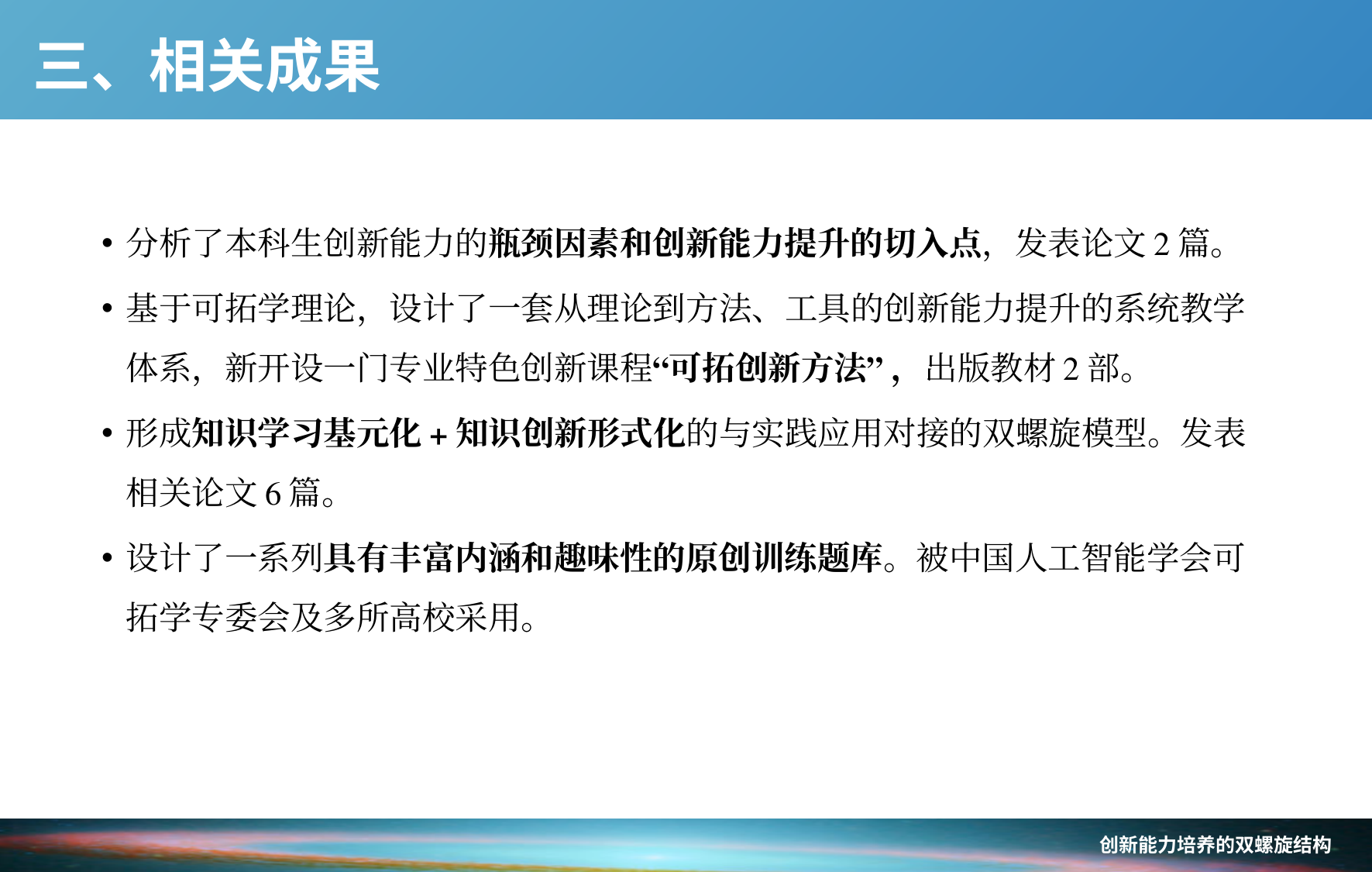

# 三、相关成果

分析了本科生创新能力的瓶颈因素和创新能力提升的切入点，发表论文2篇。
基于可拓学理论，设计了一套从理论到方法、工具的创新能力提升的系统教学体系，新开设一门专业特色创新课程“可拓创新方法” ，出版教材2部。
形成知识学习基元化+知识创新形式化的与实践应用对接的双螺旋模型。发表相关论文6篇。
设计了一系列具有丰富内涵和趣味性的原创训练题库。被中国人工智能学会可拓学专委会及多所高校采用。
创新能力培养的双螺旋结构